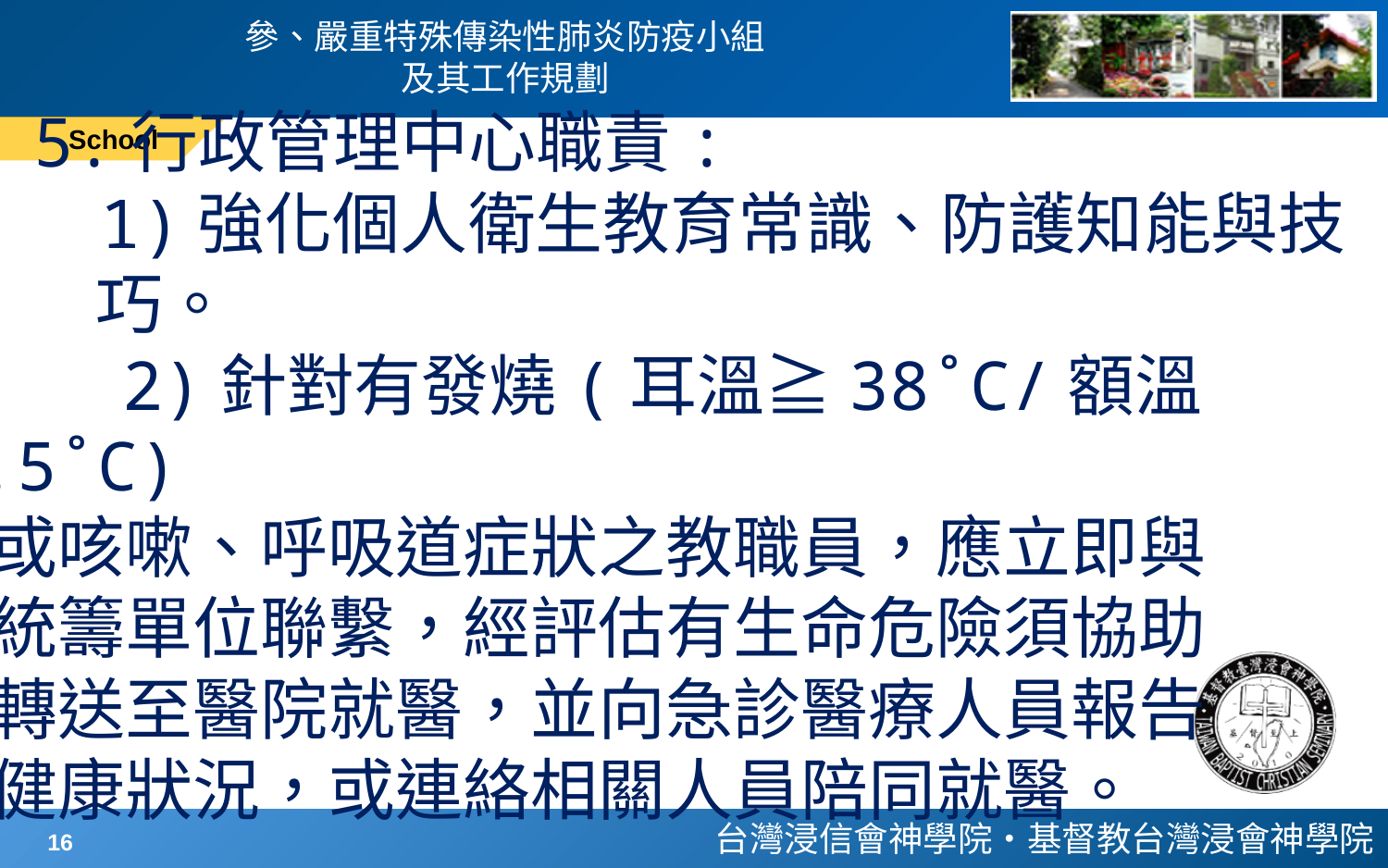

# 參、嚴重特殊傳染性肺炎防疫小組 及其工作規劃
School
  5.行政管理中心職責:
  1)強化個人衛生教育常識、防護知能與技
    巧。
       2)針對有發燒(耳溫≧38˚C/額溫≧37.5˚C)
         或咳嗽、呼吸道症狀之教職員，應立即與
         統籌單位聯繫，經評估有生命危險須協助
         轉送至醫院就醫，並向急診醫療人員報告
         健康狀況，或連絡相關人員陪同就醫。